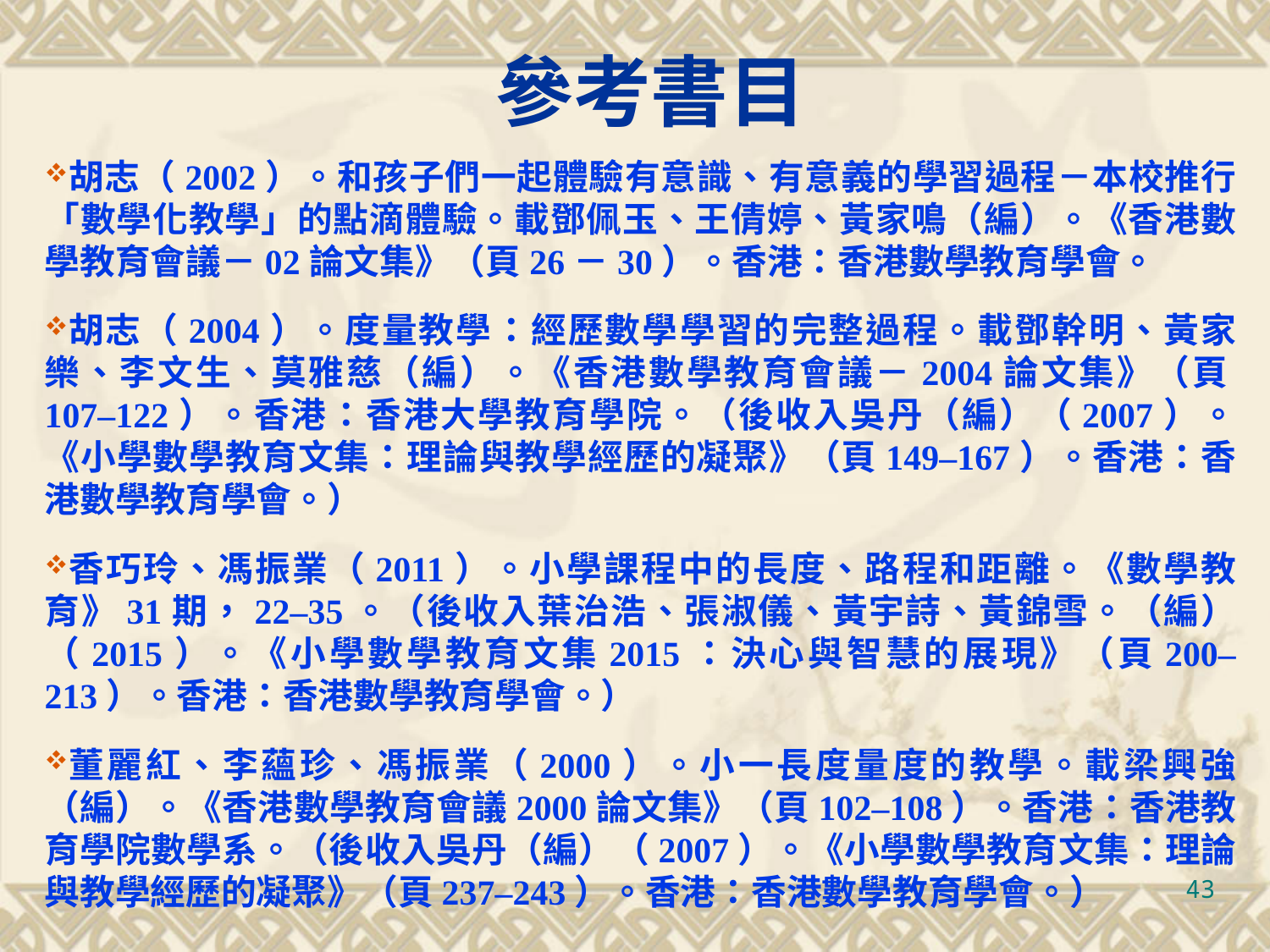

# 參考書目
胡志（2002）。和孩子們一起體驗有意識、有意義的學習過程－本校推行「數學化教學」的點滴體驗。載鄧佩玉、王倩婷、黃家鳴（編）。《香港數學教育會議－02論文集》（頁26－30）。香港：香港數學教育學會。

胡志（2004）。度量教學：經歷數學學習的完整過程。載鄧幹明、黃家樂、李文生、莫雅慈（編）。《香港數學教育會議－2004論文集》（頁107–122）。香港：香港大學教育學院。（後收入吳丹（編）（2007）。《小學數學教育文集：理論與教學經歷的凝聚》（頁149–167）。香港：香港數學教育學會。）

香巧玲、馮振業（2011）。小學課程中的長度、路程和距離。《數學教育》31期，22–35。（後收入葉治浩、張淑儀、黃宇詩、黃錦雪。（編）（2015）。《小學數學教育文集2015：決心與智慧的展現》（頁200–213）。香港：香港數學教育學會。）

董麗紅、李蘊珍、馮振業（2000）。小一長度量度的教學。載梁興強（編）。《香港數學教育會議2000論文集》（頁102–108）。香港：香港教育學院數學系。（後收入吳丹（編）（2007）。《小學數學教育文集：理論與教學經歷的凝聚》（頁237–243）。香港：香港數學教育學會。）
43